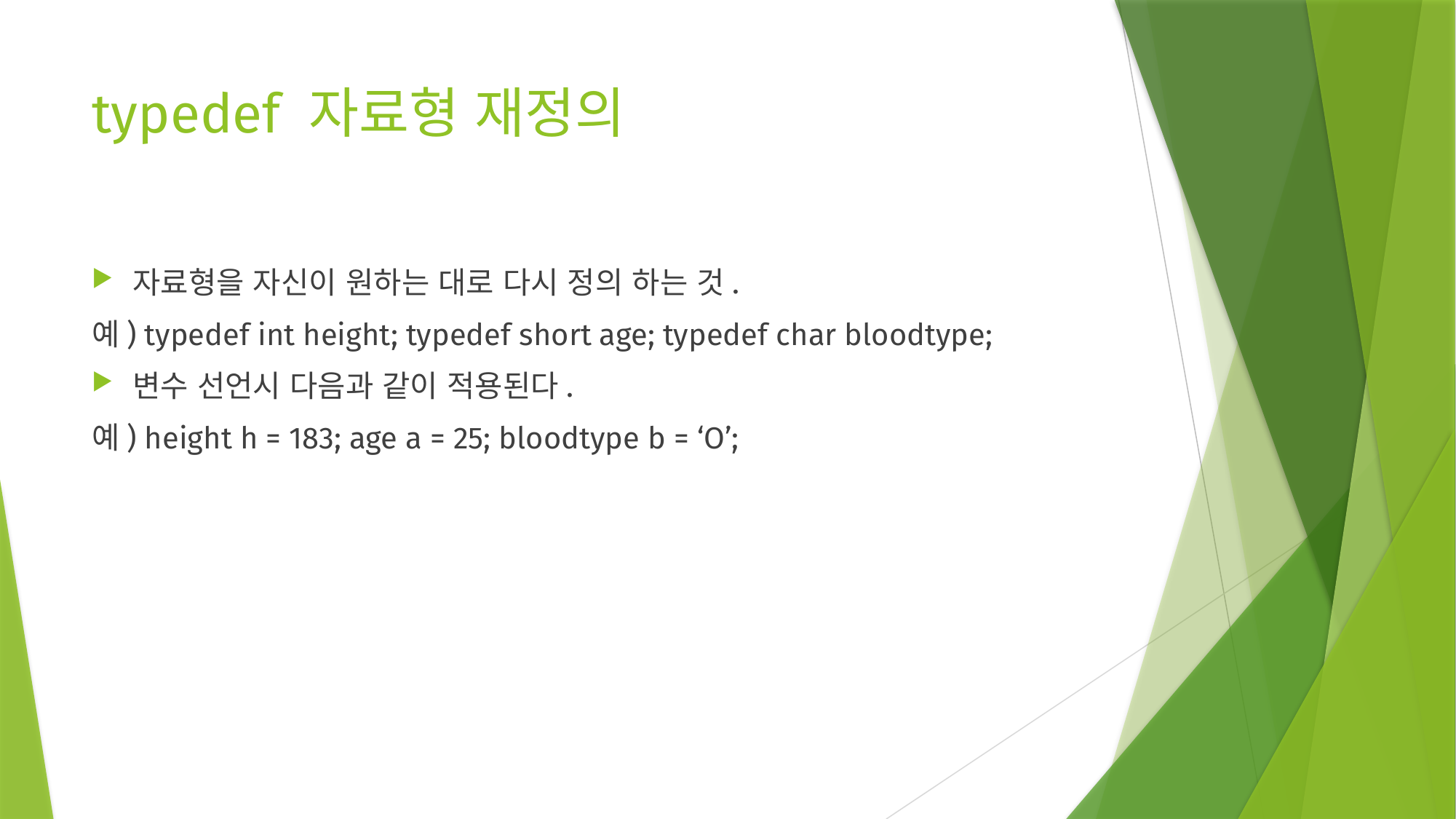

# typedef 자료형 재정의
자료형을 자신이 원하는 대로 다시 정의 하는 것.
예) typedef int height; typedef short age; typedef char bloodtype;
변수 선언시 다음과 같이 적용된다.
예) height h = 183; age a = 25; bloodtype b = ‘O’;